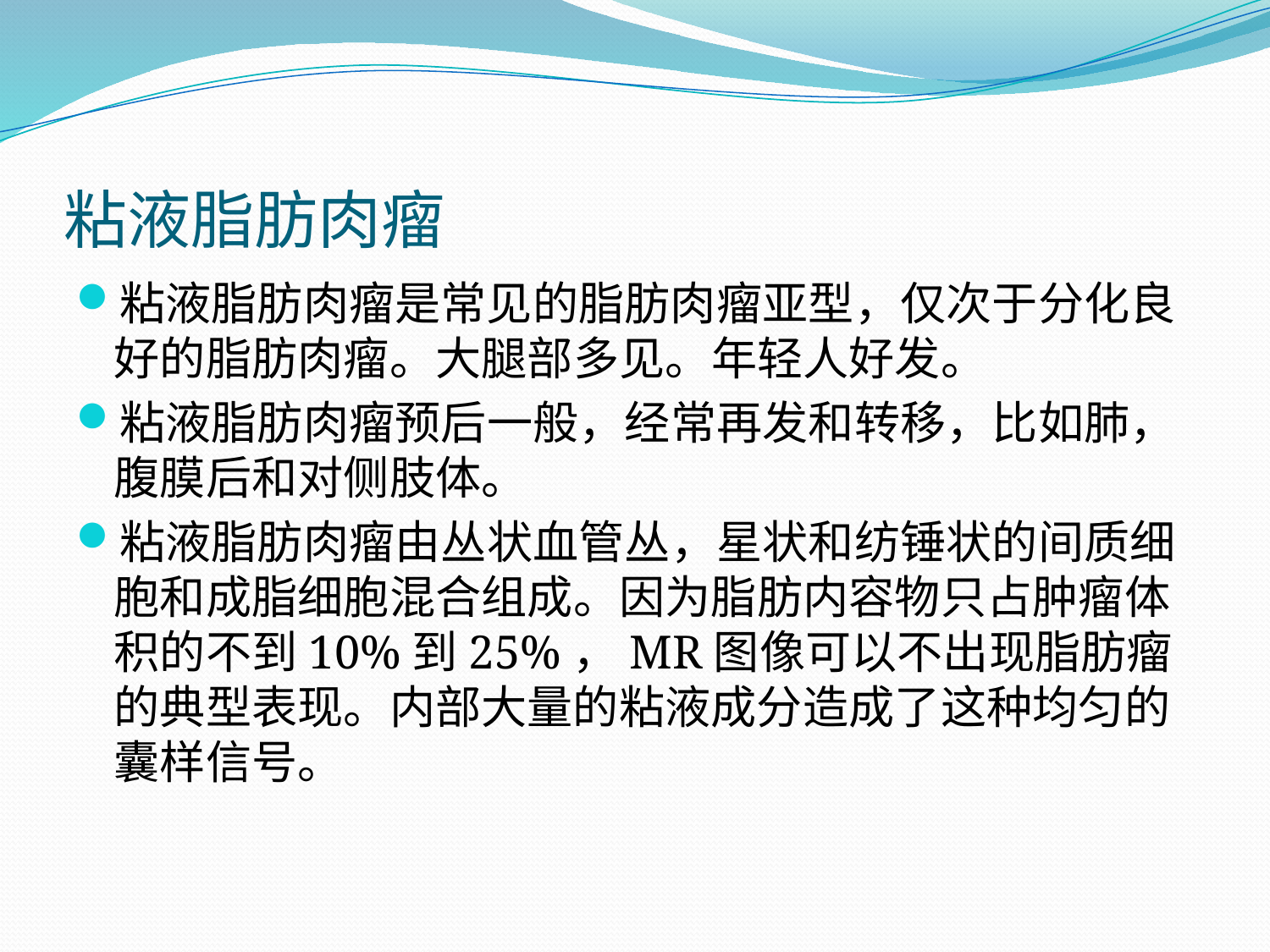

# 粘液脂肪肉瘤
粘液脂肪肉瘤是常见的脂肪肉瘤亚型，仅次于分化良好的脂肪肉瘤。大腿部多见。年轻人好发。
粘液脂肪肉瘤预后一般，经常再发和转移，比如肺，腹膜后和对侧肢体。
粘液脂肪肉瘤由丛状血管丛，星状和纺锤状的间质细胞和成脂细胞混合组成。因为脂肪内容物只占肿瘤体积的不到10%到25%，MR图像可以不出现脂肪瘤的典型表现。内部大量的粘液成分造成了这种均匀的囊样信号。